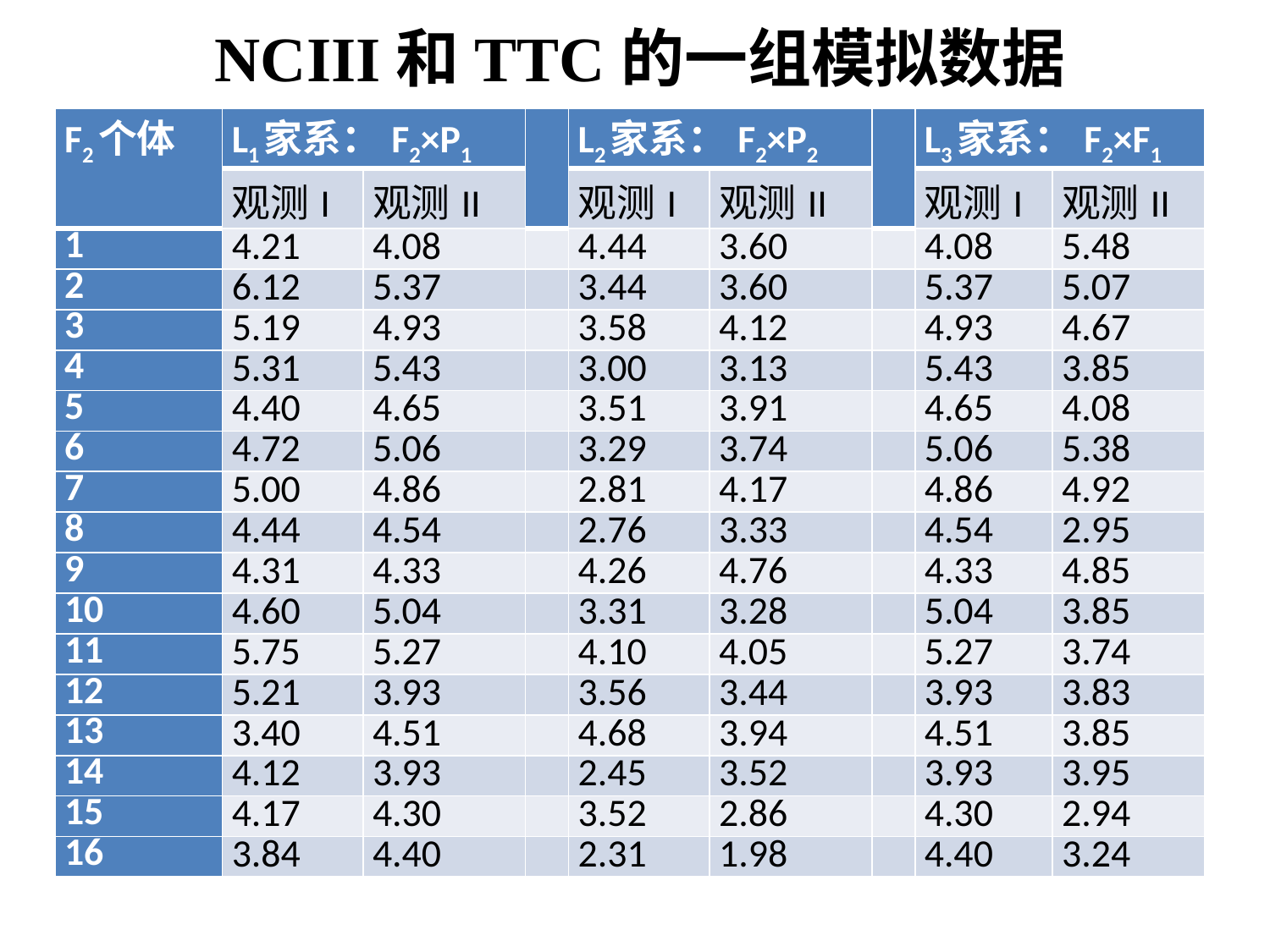

# NCIII和TTC的一组模拟数据
| F2个体 | L1家系：F2×P1 |  |  | L2家系：F2×P2 |  |  | L3家系：F2×F1 |  |
| --- | --- | --- | --- | --- | --- | --- | --- | --- |
|  | 观测I | 观测II |  | 观测I | 观测II |  | 观测I | 观测II |
| 1 | 4.21 | 4.08 |  | 4.44 | 3.60 |  | 4.08 | 5.48 |
| 2 | 6.12 | 5.37 |  | 3.44 | 3.60 |  | 5.37 | 5.07 |
| 3 | 5.19 | 4.93 |  | 3.58 | 4.12 |  | 4.93 | 4.67 |
| 4 | 5.31 | 5.43 |  | 3.00 | 3.13 |  | 5.43 | 3.85 |
| 5 | 4.40 | 4.65 |  | 3.51 | 3.91 |  | 4.65 | 4.08 |
| 6 | 4.72 | 5.06 |  | 3.29 | 3.74 |  | 5.06 | 5.38 |
| 7 | 5.00 | 4.86 |  | 2.81 | 4.17 |  | 4.86 | 4.92 |
| 8 | 4.44 | 4.54 |  | 2.76 | 3.33 |  | 4.54 | 2.95 |
| 9 | 4.31 | 4.33 |  | 4.26 | 4.76 |  | 4.33 | 4.85 |
| 10 | 4.60 | 5.04 |  | 3.31 | 3.28 |  | 5.04 | 3.85 |
| 11 | 5.75 | 5.27 |  | 4.10 | 4.05 |  | 5.27 | 3.74 |
| 12 | 5.21 | 3.93 |  | 3.56 | 3.44 |  | 3.93 | 3.83 |
| 13 | 3.40 | 4.51 |  | 4.68 | 3.94 |  | 4.51 | 3.85 |
| 14 | 4.12 | 3.93 |  | 2.45 | 3.52 |  | 3.93 | 3.95 |
| 15 | 4.17 | 4.30 |  | 3.52 | 2.86 |  | 4.30 | 2.94 |
| 16 | 3.84 | 4.40 |  | 2.31 | 1.98 |  | 4.40 | 3.24 |